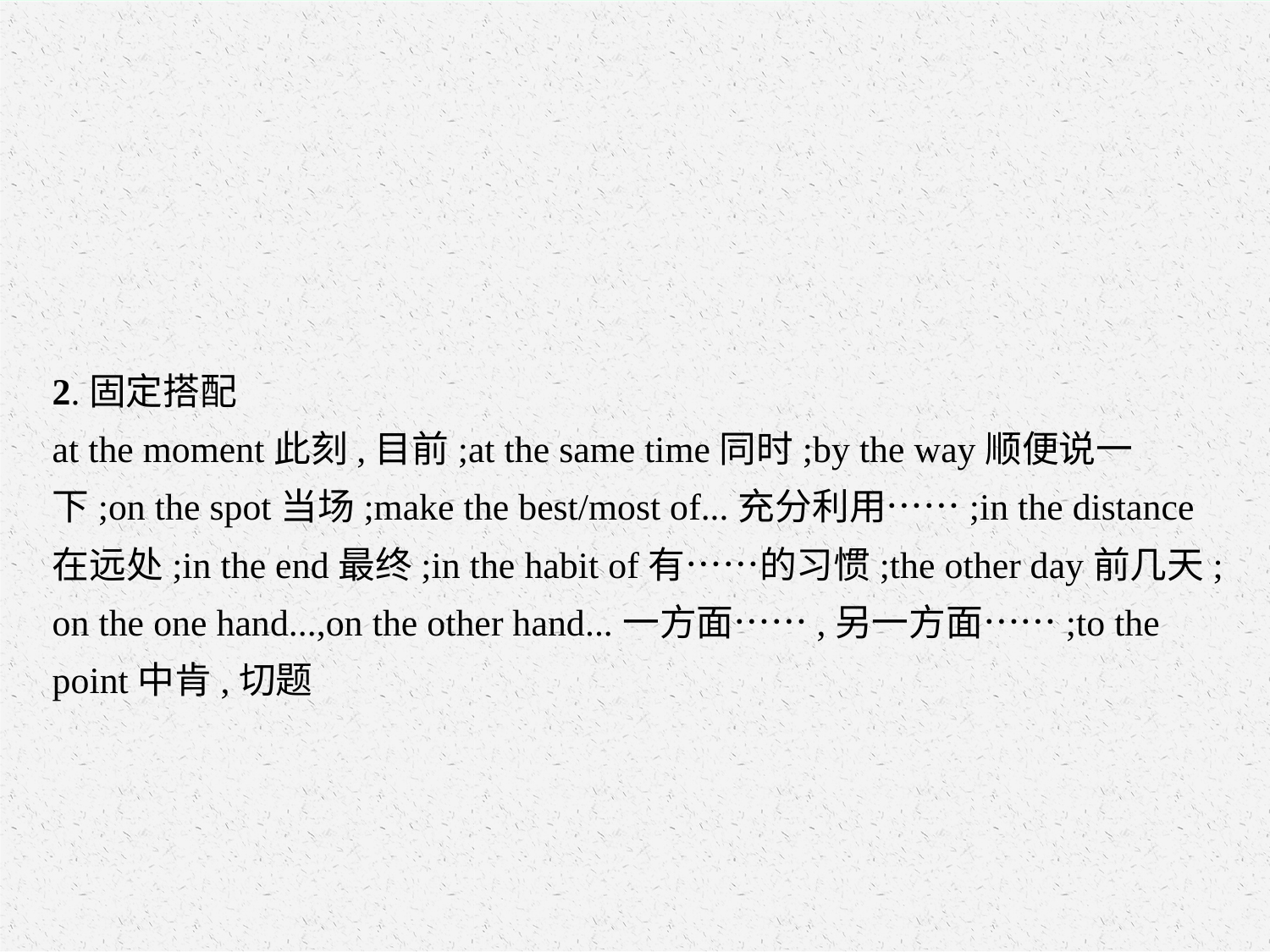

2.固定搭配
at the moment此刻,目前;at the same time同时;by the way顺便说一下;on the spot当场;make the best/most of...充分利用……;in the distance在远处;in the end最终;in the habit of有……的习惯;the other day前几天;on the one hand...,on the other hand...一方面……,另一方面……;to the point中肯,切题